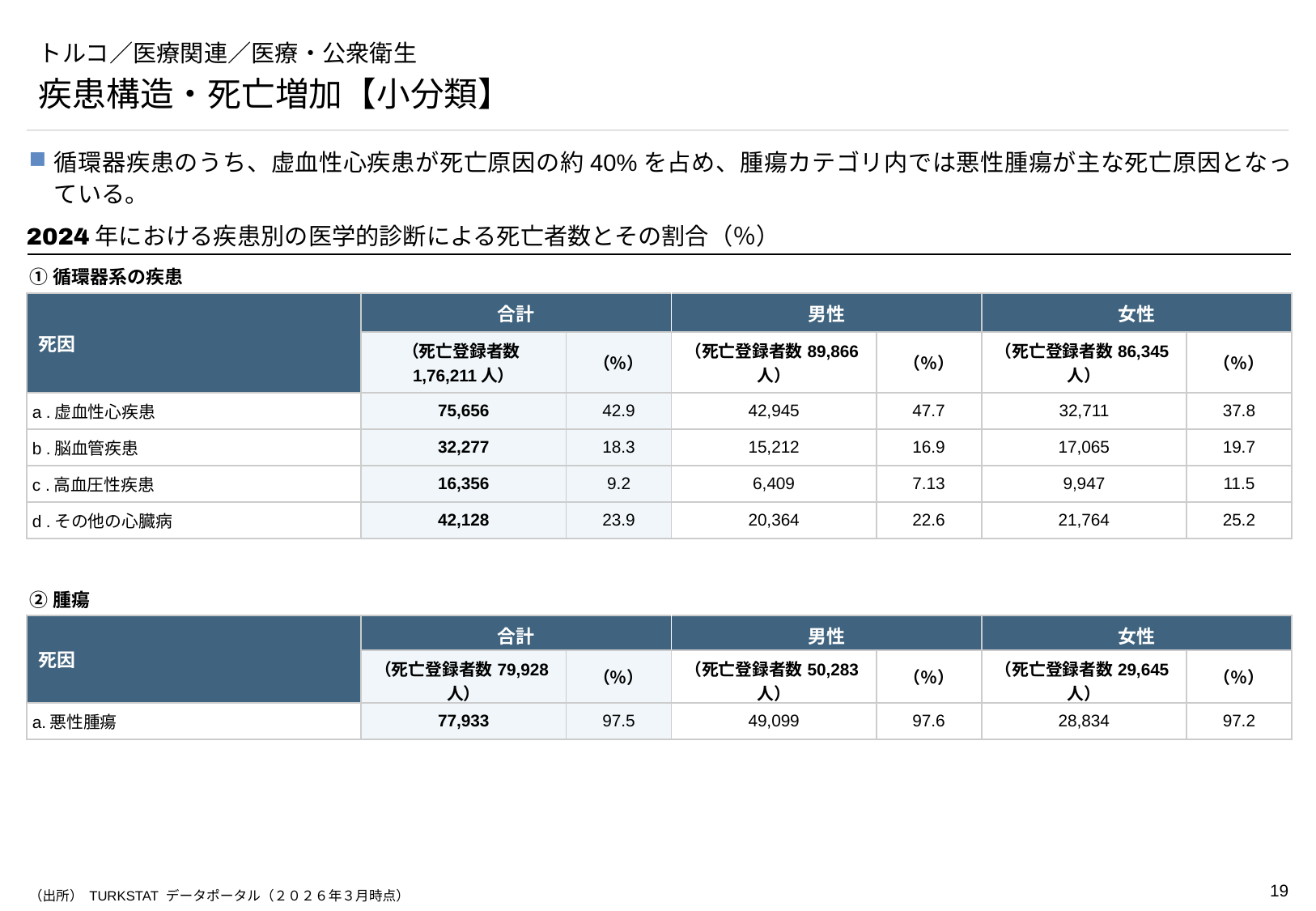

# トルコ／医療関連／医療・公衆衛生
疾患構造・死亡増加【小分類】
循環器疾患のうち、虚血性心疾患が死亡原因の約40%を占め、腫瘍カテゴリ内では悪性腫瘍が主な死亡原因となっている。
2024年における疾患別の医学的診断による死亡者数とその割合（％）
①循環器系の疾患
| 死因 | 合計 |  | 男性 |  | 女性 |  |
| --- | --- | --- | --- | --- | --- | --- |
|  | （死亡登録者数1,76,211人） | （％） | （死亡登録者数89,866人） | （％） | （死亡登録者数86,345人） | （％） |
| a .虚血性心疾患 | 75,656 | 42.9 | 42,945 | 47.7 | 32,711 | 37.8 |
| b .脳血管疾患 | 32,277 | 18.3 | 15,212 | 16.9 | 17,065 | 19.7 |
| c .高血圧性疾患 | 16,356 | 9.2 | 6,409 | 7.13 | 9,947 | 11.5 |
| d .その他の心臓病 | 42,128 | 23.9 | 20,364 | 22.6 | 21,764 | 25.2 |
②腫瘍
| 死因 | 合計 |  | 男性 |  | 女性 |  |
| --- | --- | --- | --- | --- | --- | --- |
|  | （死亡登録者数79,928人） | （％） | （死亡登録者数50,283人） | （％） | （死亡登録者数29,645人） | （％） |
| a.悪性腫瘍 | 77,933 | 97.5 | 49,099 | 97.6 | 28,834 | 97.2 |
（出所） TURKSTAT データポータル（２０２６年３月時点）